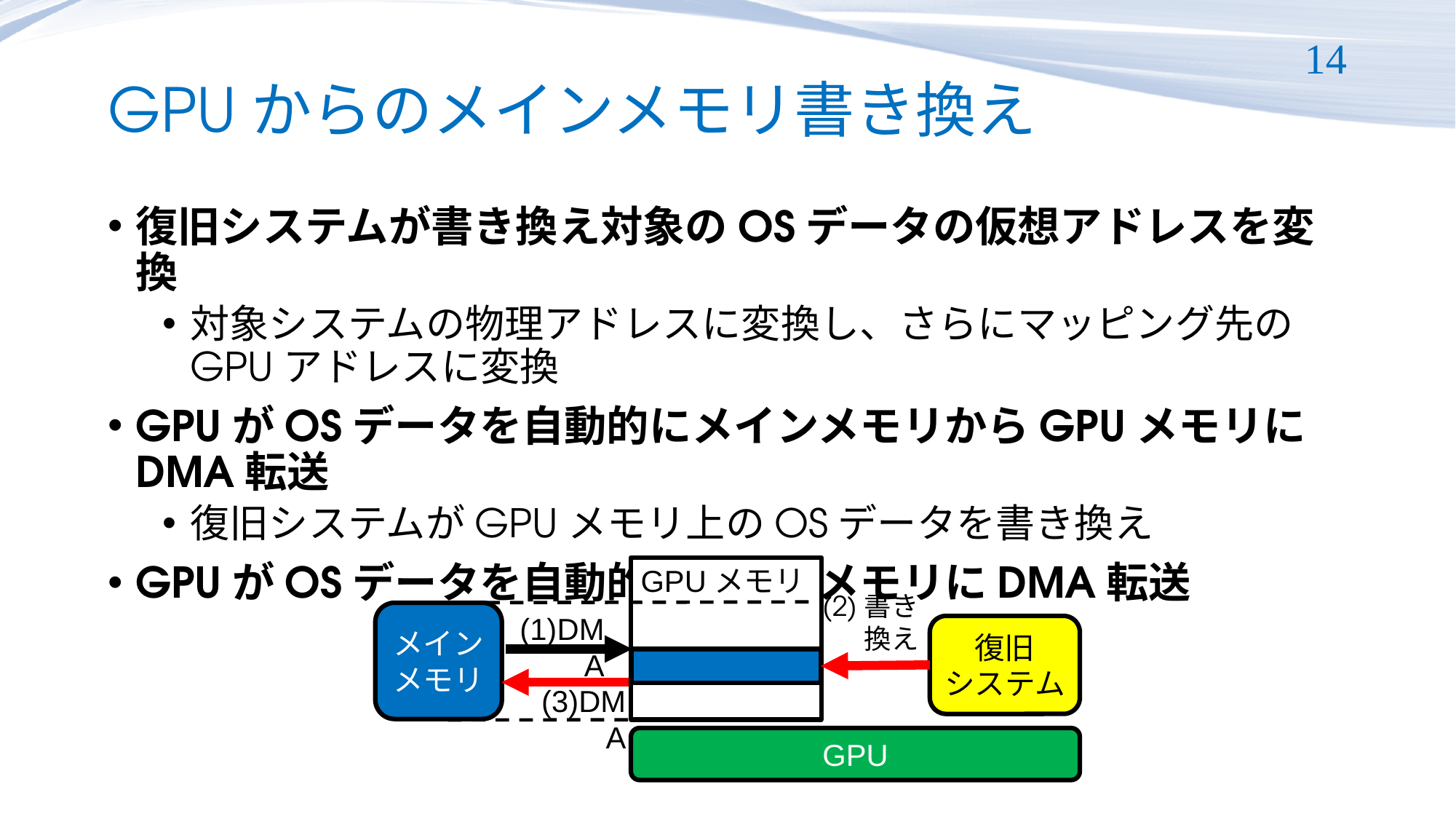

# GPUからのメインメモリ書き換え
14
復旧システムが書き換え対象のOSデータの仮想アドレスを変換
対象システムの物理アドレスに変換し、さらにマッピング先のGPUアドレスに変換
GPUがOSデータを自動的にメインメモリからGPUメモリにDMA転送
復旧システムがGPUメモリ上のOSデータを書き換え
GPUがOSデータを自動的にメインメモリにDMA転送

GPUメモリ

復旧
システム
GPU
メイン
メモリ

(2)書き換え
(1)DMA
(3)DMA